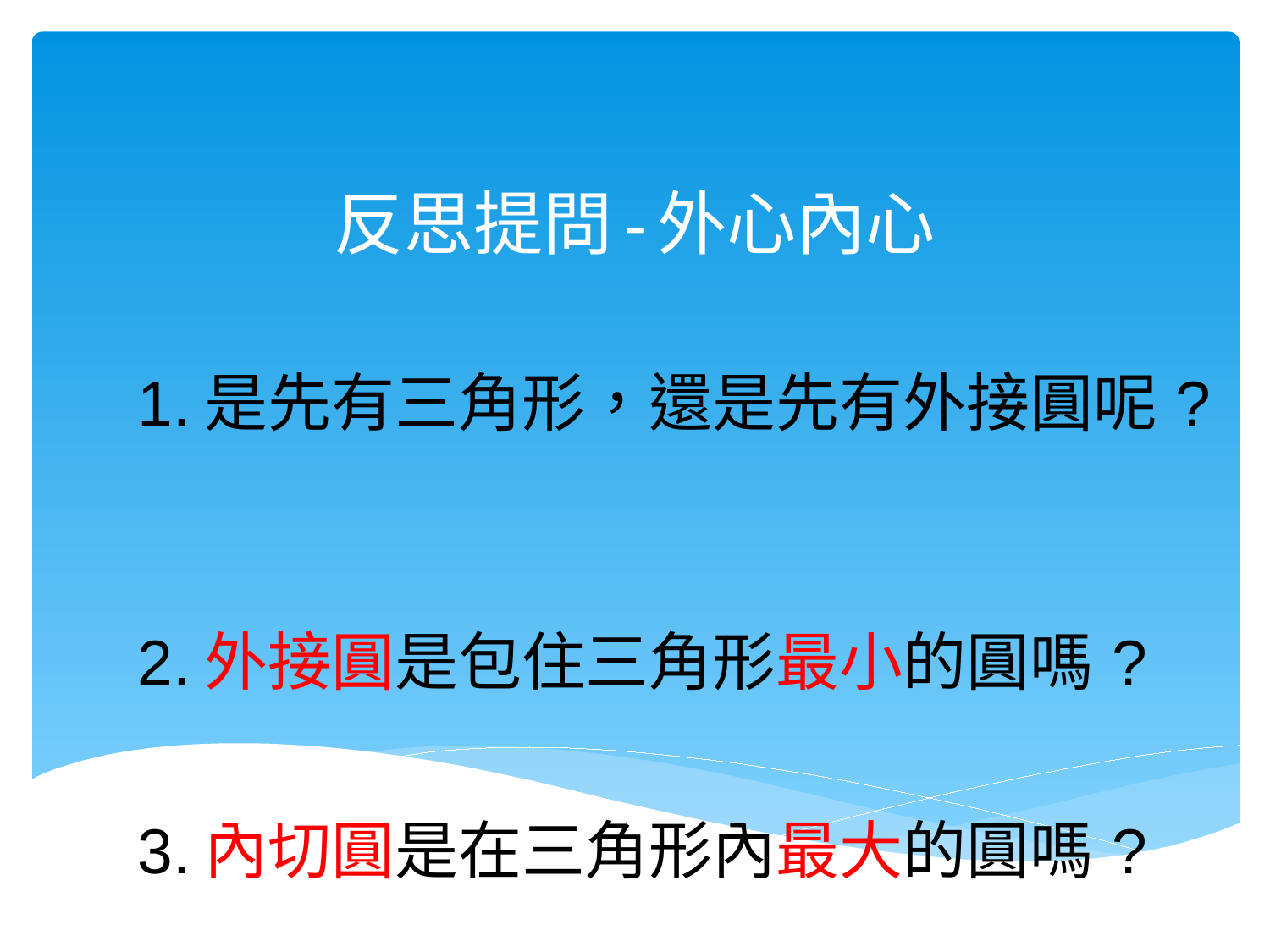

# 反思提問-外心內心
1.是先有三角形，還是先有外接圓呢?

2.外接圓是包住三角形最小的圓嗎?

3.內切圓是在三角形內最大的圓嗎?